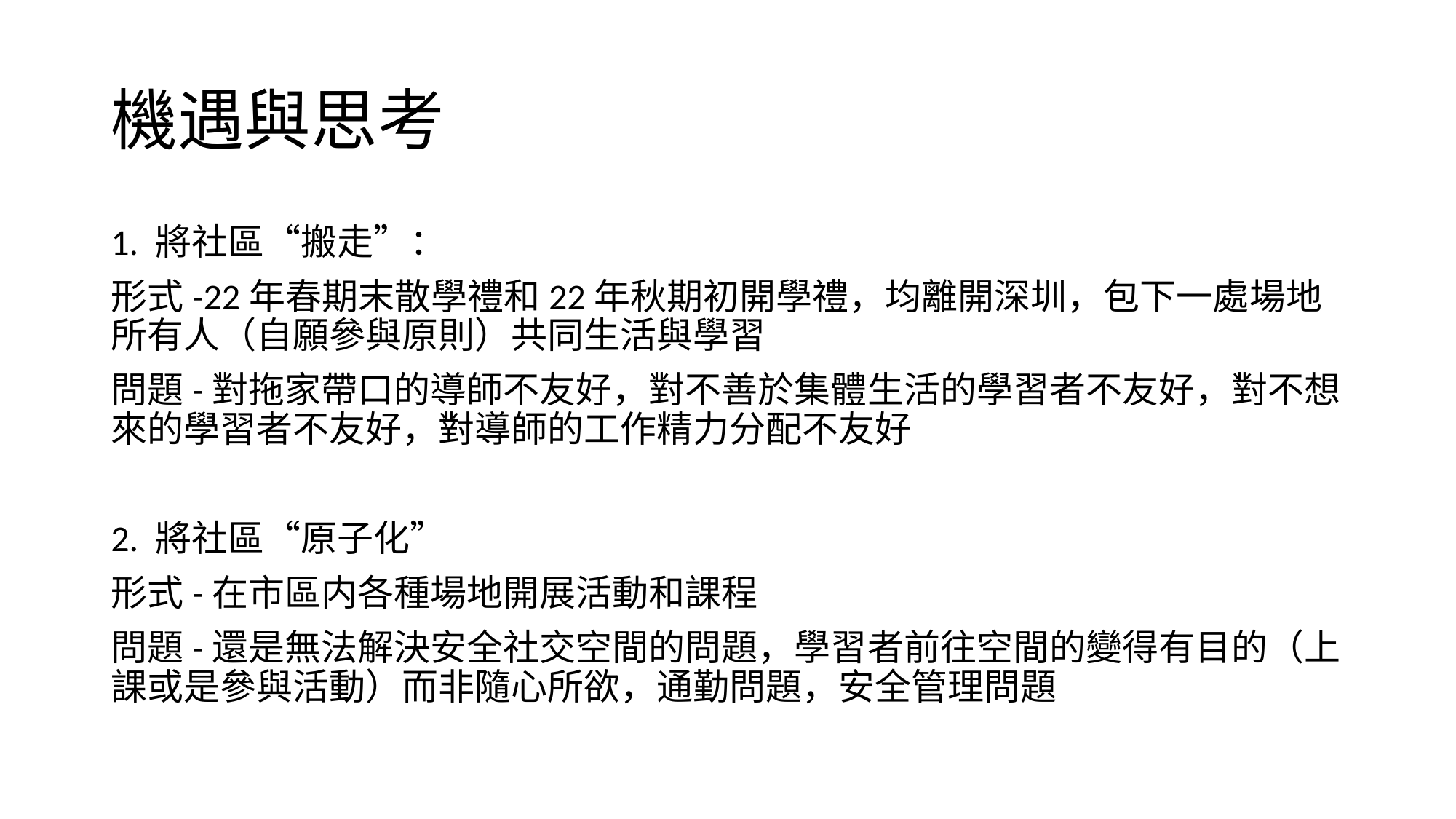

# 機遇與思考
1. 將社區“搬走”：
形式-22年春期末散學禮和22年秋期初開學禮，均離開深圳，包下一處場地所有人（自願參與原則）共同生活與學習
問題-對拖家帶口的導師不友好，對不善於集體生活的學習者不友好，對不想來的學習者不友好，對導師的工作精力分配不友好

2. 將社區“原子化”
形式-在市區内各種場地開展活動和課程
問題-還是無法解決安全社交空間的問題，學習者前往空間的變得有目的（上課或是參與活動）而非隨心所欲，通勤問題，安全管理問題